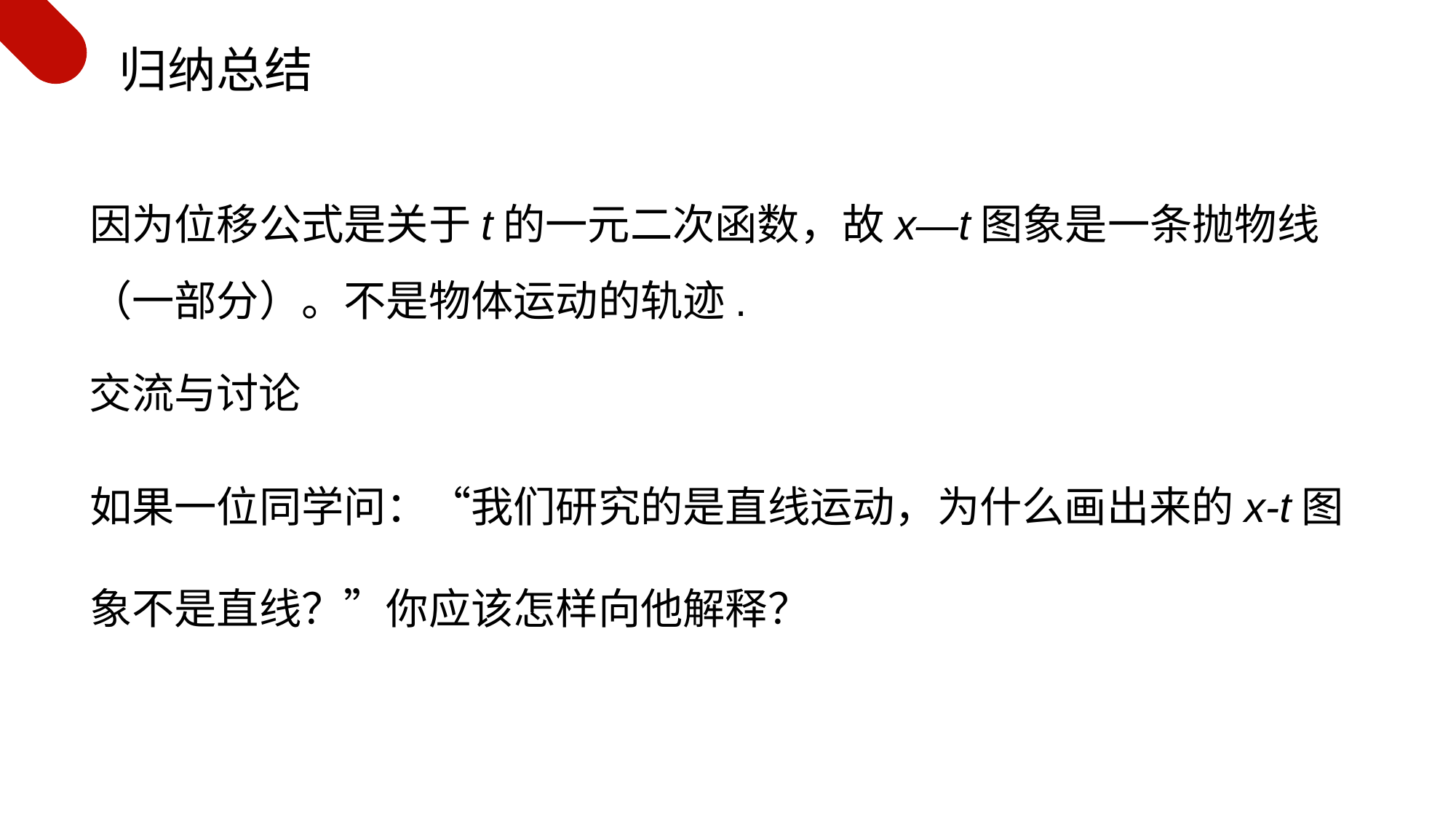

归纳总结
因为位移公式是关于t的一元二次函数，故x—t图象是一条抛物线（一部分）。不是物体运动的轨迹.
交流与讨论
如果一位同学问：“我们研究的是直线运动，为什么画出来的x-t图象不是直线？”你应该怎样向他解释？